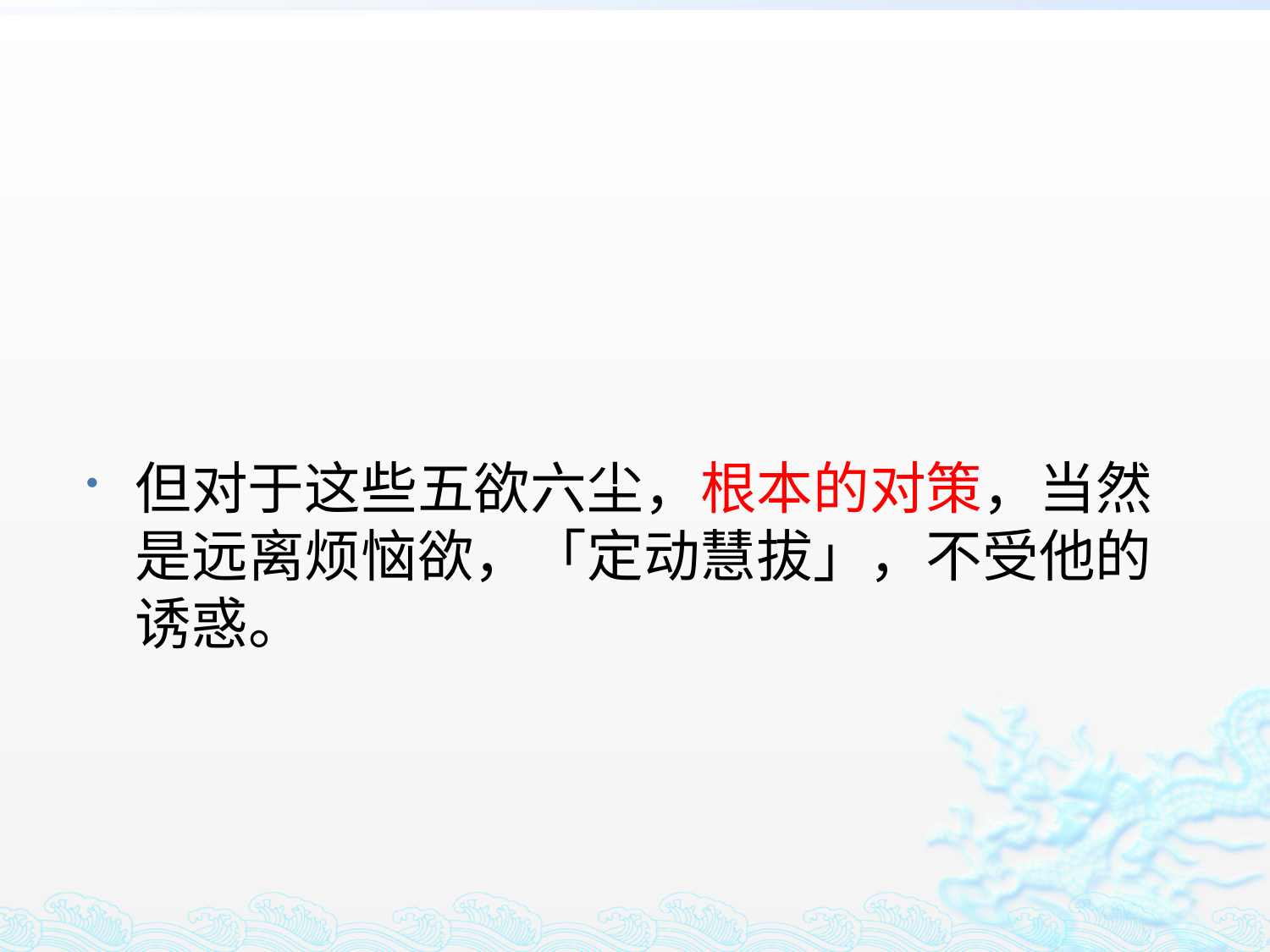

但对于这些五欲六尘，根本的对策，当然是远离烦恼欲，「定动慧拔」，不受他的诱惑。